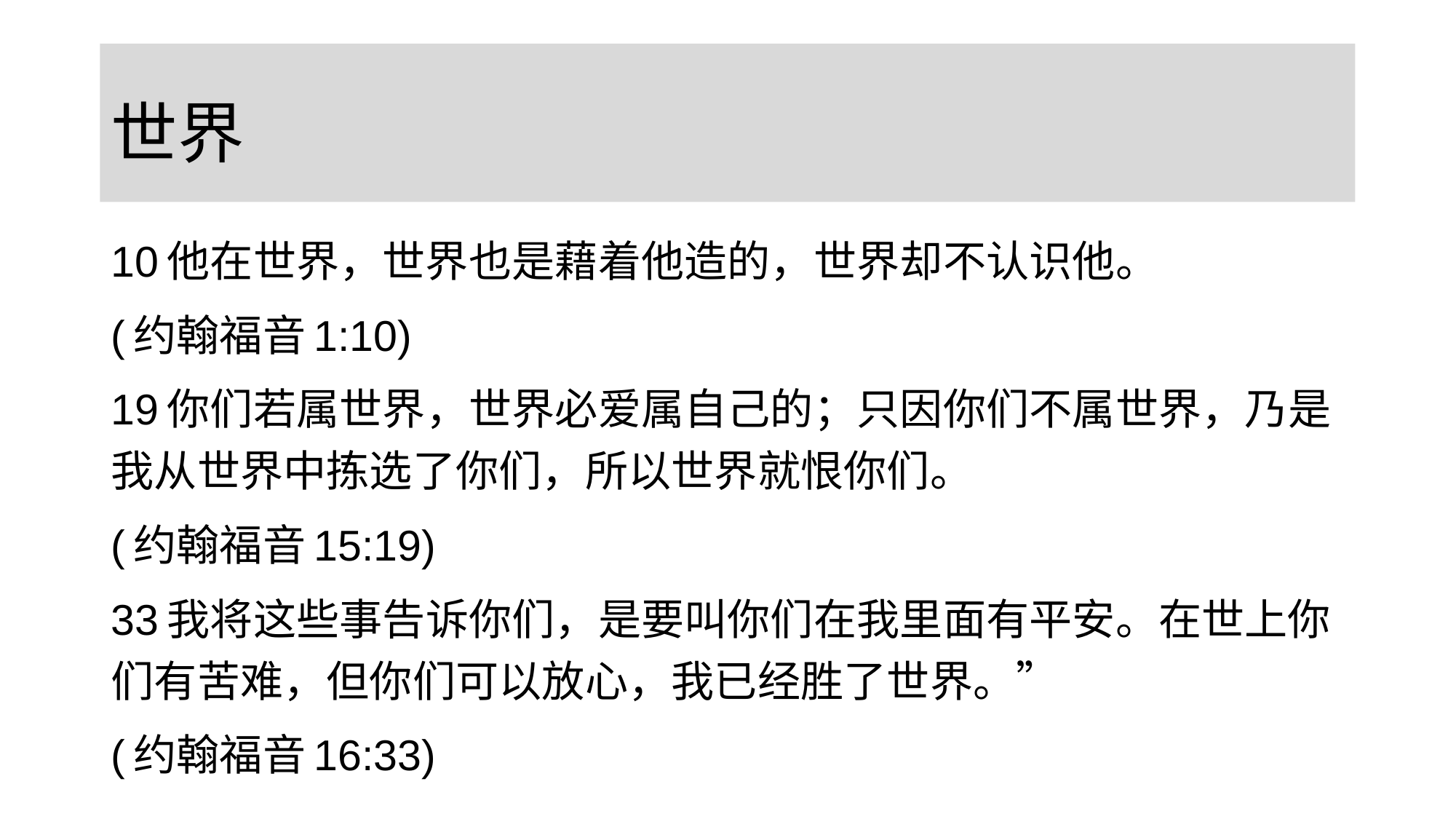

# 世界
10他在世界，世界也是藉着他造的，世界却不认识他。
(约翰福音1:10)
19你们若属世界，世界必爱属自己的；只因你们不属世界，乃是我从世界中拣选了你们，所以世界就恨你们。
(约翰福音15:19)
33我将这些事告诉你们，是要叫你们在我里面有平安。在世上你们有苦难，但你们可以放心，我已经胜了世界。”
(约翰福音16:33)